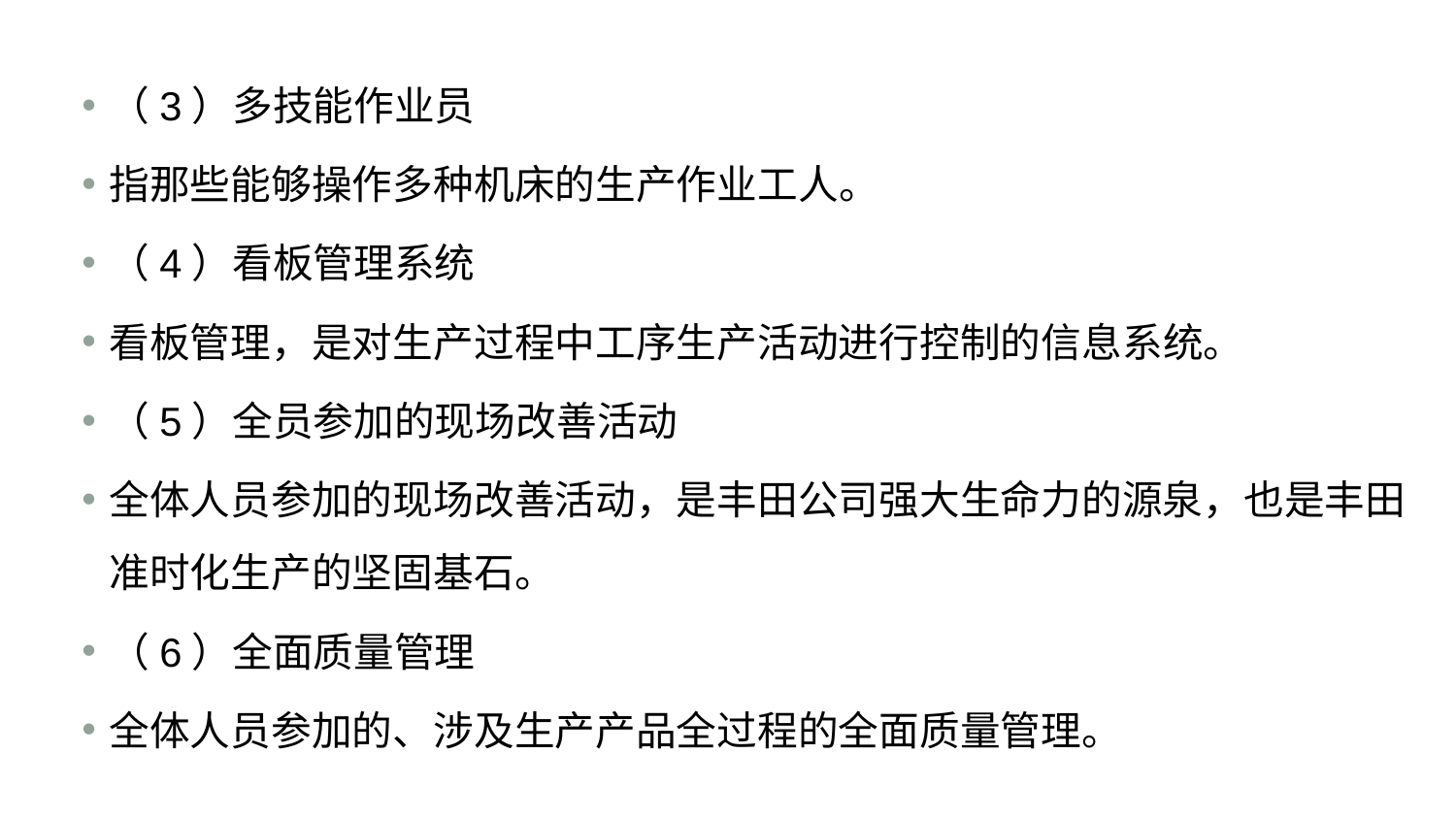

（3）多技能作业员
指那些能够操作多种机床的生产作业工人。
（4）看板管理系统
看板管理，是对生产过程中工序生产活动进行控制的信息系统。
（5）全员参加的现场改善活动
全体人员参加的现场改善活动，是丰田公司强大生命力的源泉，也是丰田准时化生产的坚固基石。
（6）全面质量管理
全体人员参加的、涉及生产产品全过程的全面质量管理。

#